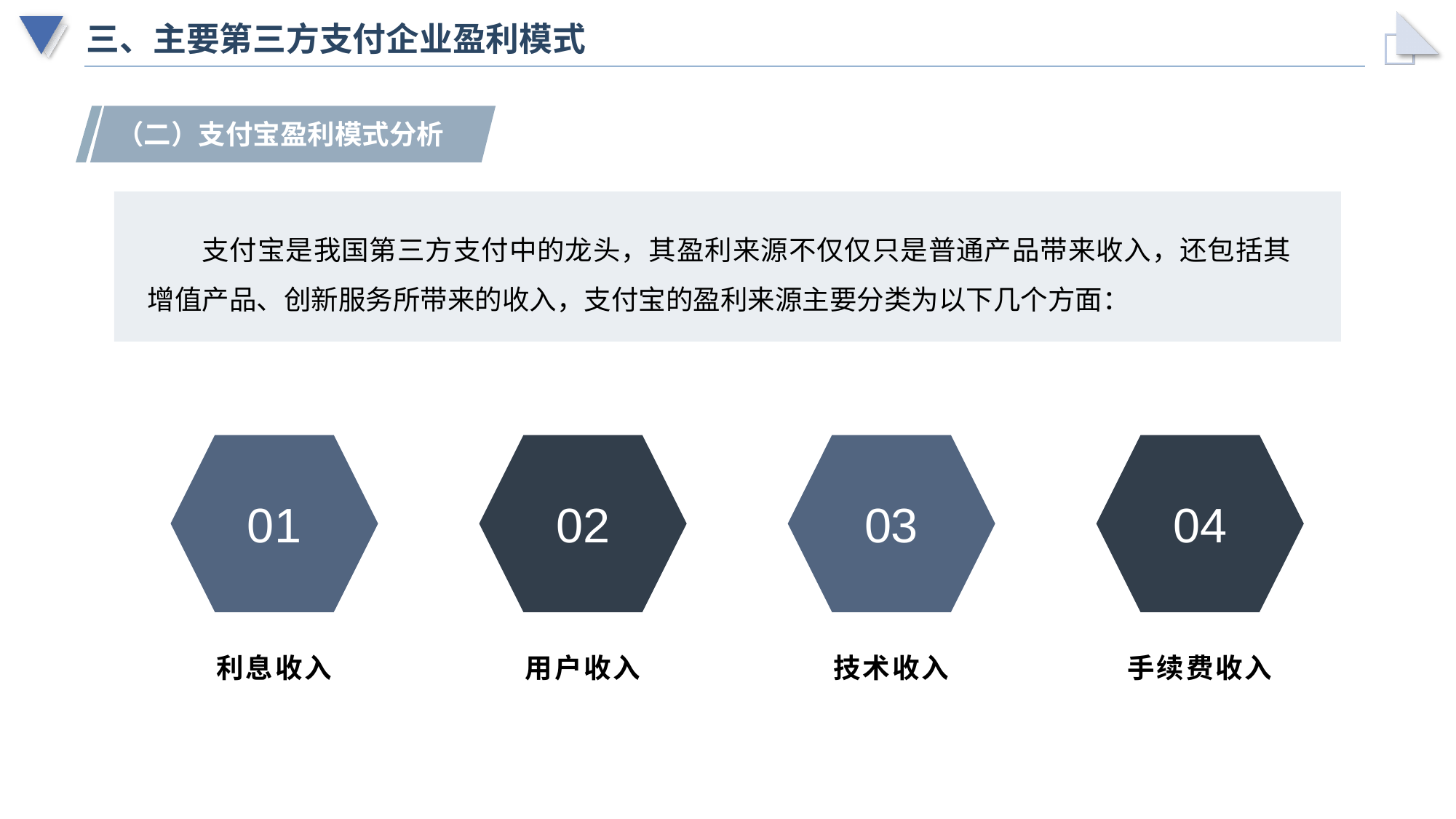

# 三、主要第三方支付企业盈利模式

（二）支付宝盈利模式分析

支付宝是我国第三方支付中的龙头，其盈利来源不仅仅只是普通产品带来收入，还包括其增值产品、创新服务所带来的收入，支付宝的盈利来源主要分类为以下几个方面：
01
利息收入
02
用户收入
03
技术收入
04
手续费收入